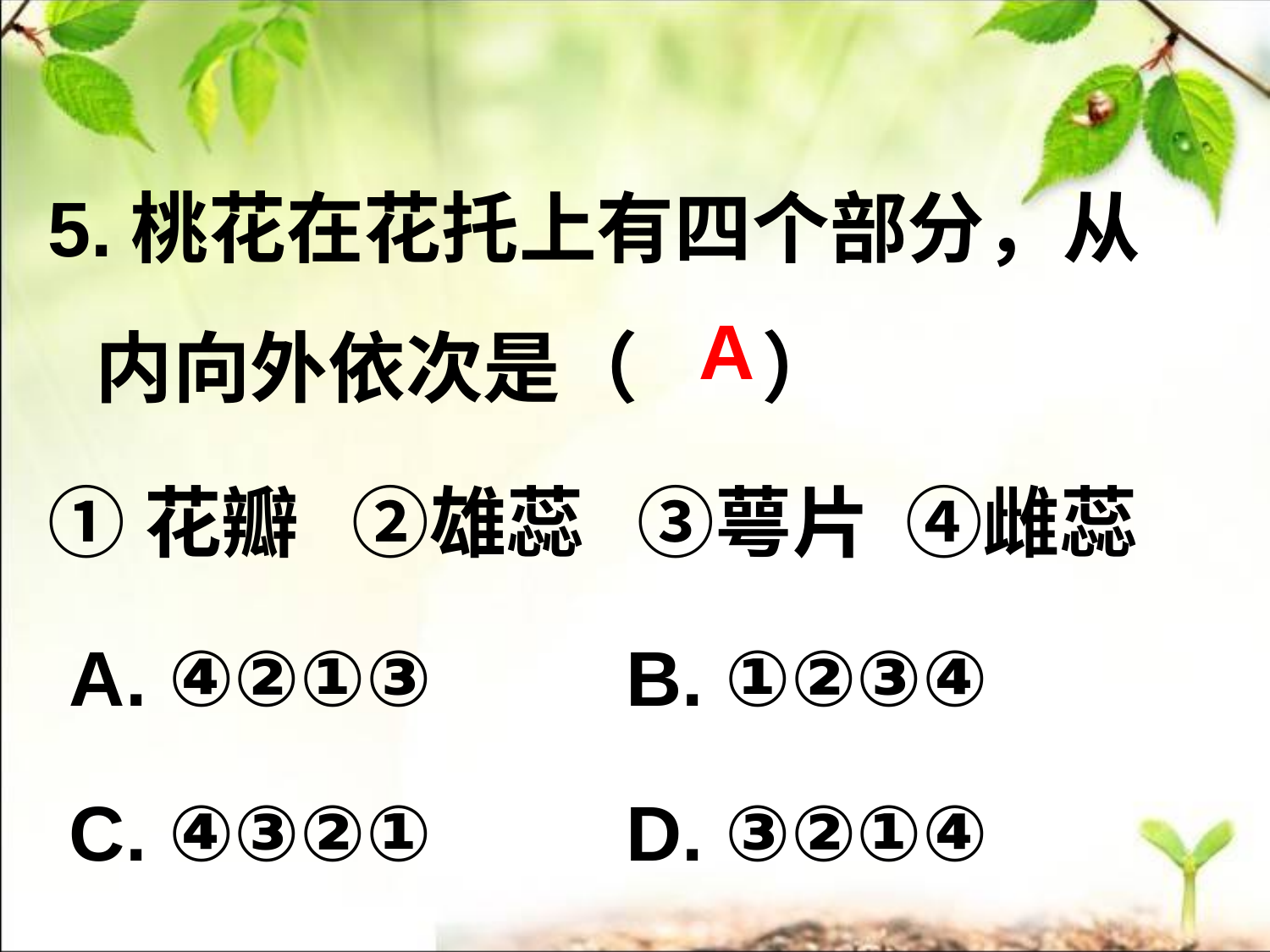

5.桃花在花托上有四个部分，从内向外依次是（       ）
①花瓣   ②雄蕊   ③萼片  ④雌蕊
 A. ④②①③         B. ①②③④
 C. ④③②①         D. ③②①④

A